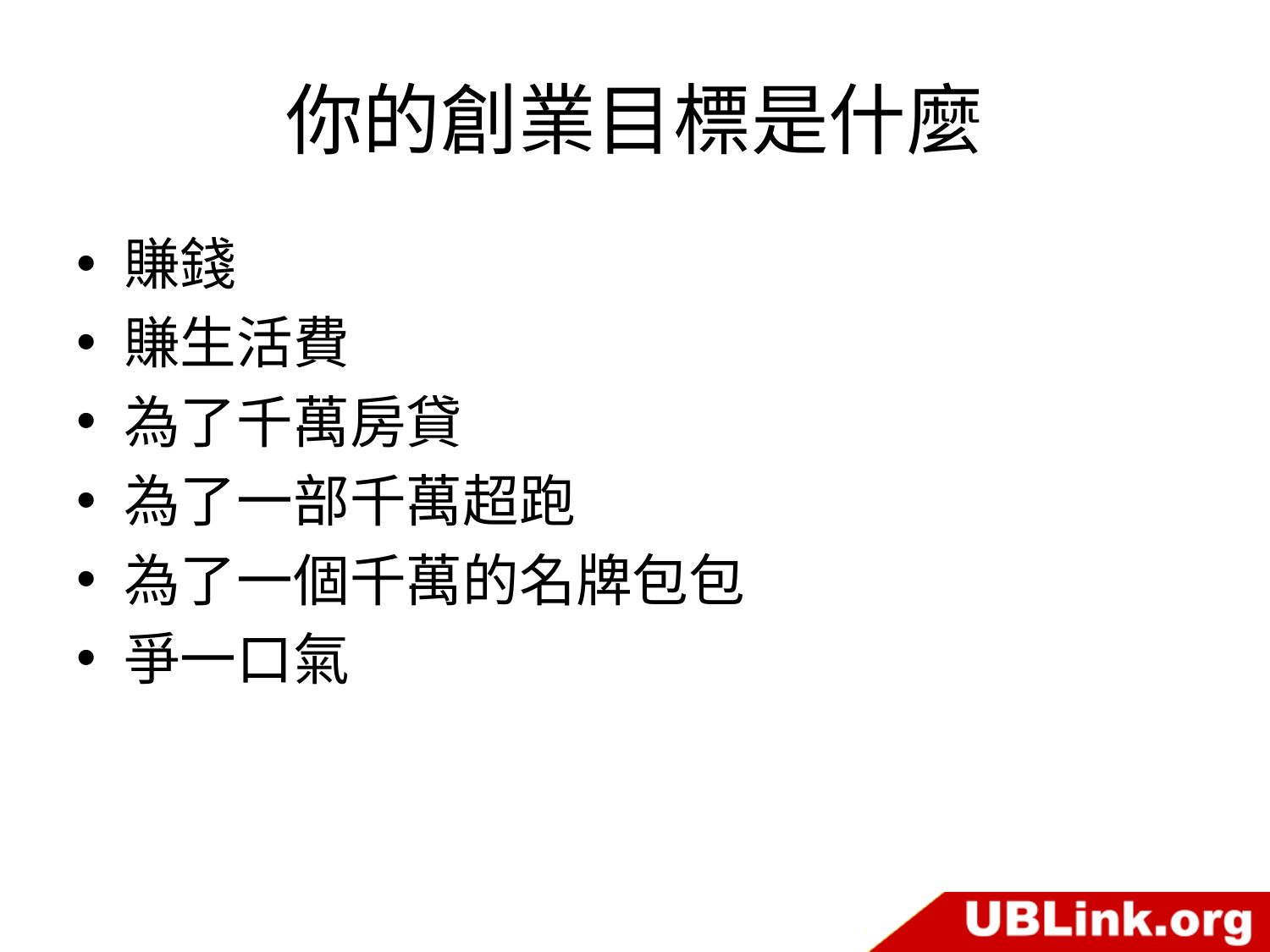

# 你的創業目標是什麼
賺錢
賺生活費
為了千萬房貸
為了一部千萬超跑
為了一個千萬的名牌包包
爭一口氣